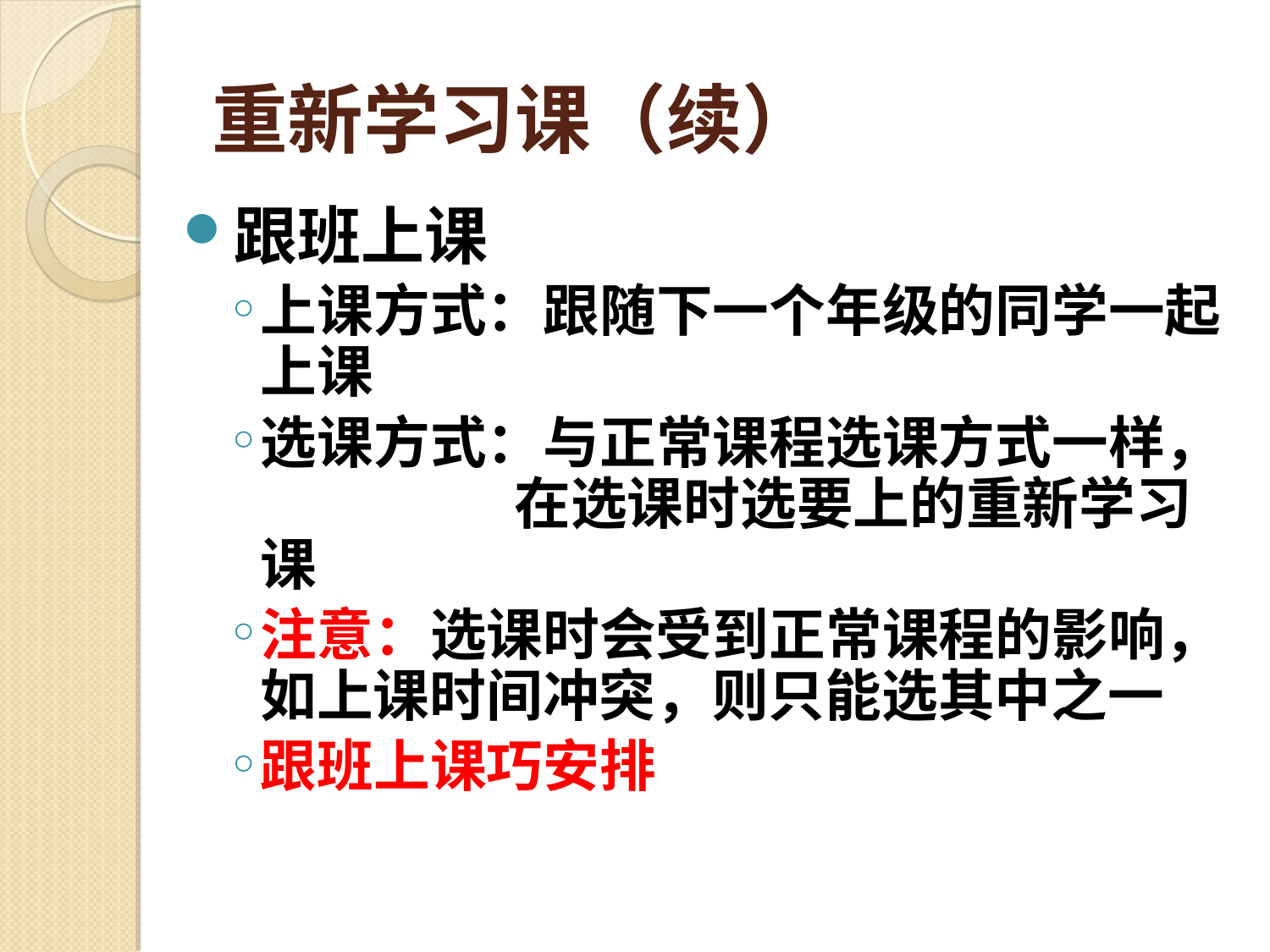

重新学习课（续）
跟班上课
上课方式：跟随下一个年级的同学一起上课
选课方式：与正常课程选课方式一样，		在选课时选要上的重新学习课
注意：选课时会受到正常课程的影响，如上课时间冲突，则只能选其中之一
跟班上课巧安排